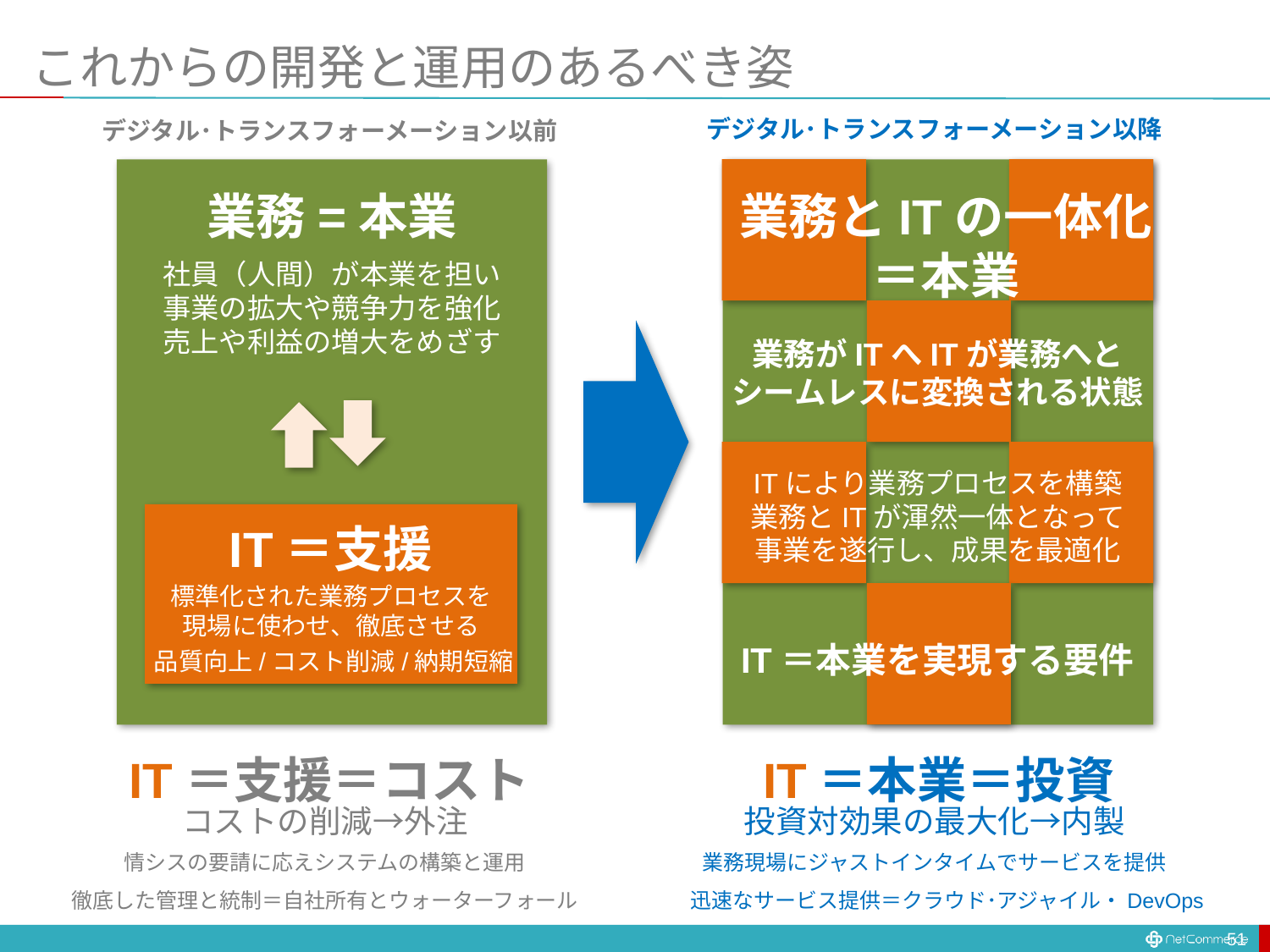

# これからの開発と運用のあるべき姿
デジタル･トランスフォーメーション以降

業務とITの一体化
＝本業

業務がITへITが業務へと
シームレスに変換される状態

ITにより業務プロセスを構築
業務とITが渾然一体となって
事業を遂行し、成果を最適化

IT＝本業を実現する要件
IT＝本業＝投資
投資対効果の最大化→内製
業務現場にジャストインタイムでサービスを提供
迅速なサービス提供＝クラウド･アジャイル・DevOps
デジタル･トランスフォーメーション以前

業務=本業
社員（人間）が本業を担い
事業の拡大や競争力を強化
売上や利益の増大をめざす

IT＝支援
標準化された業務プロセスを
現場に使わせ、徹底させる
品質向上/コスト削減/納期短縮
IT＝支援＝コスト
コストの削減→外注
情シスの要請に応えシステムの構築と運用
徹底した管理と統制＝自社所有とウォーターフォール
51